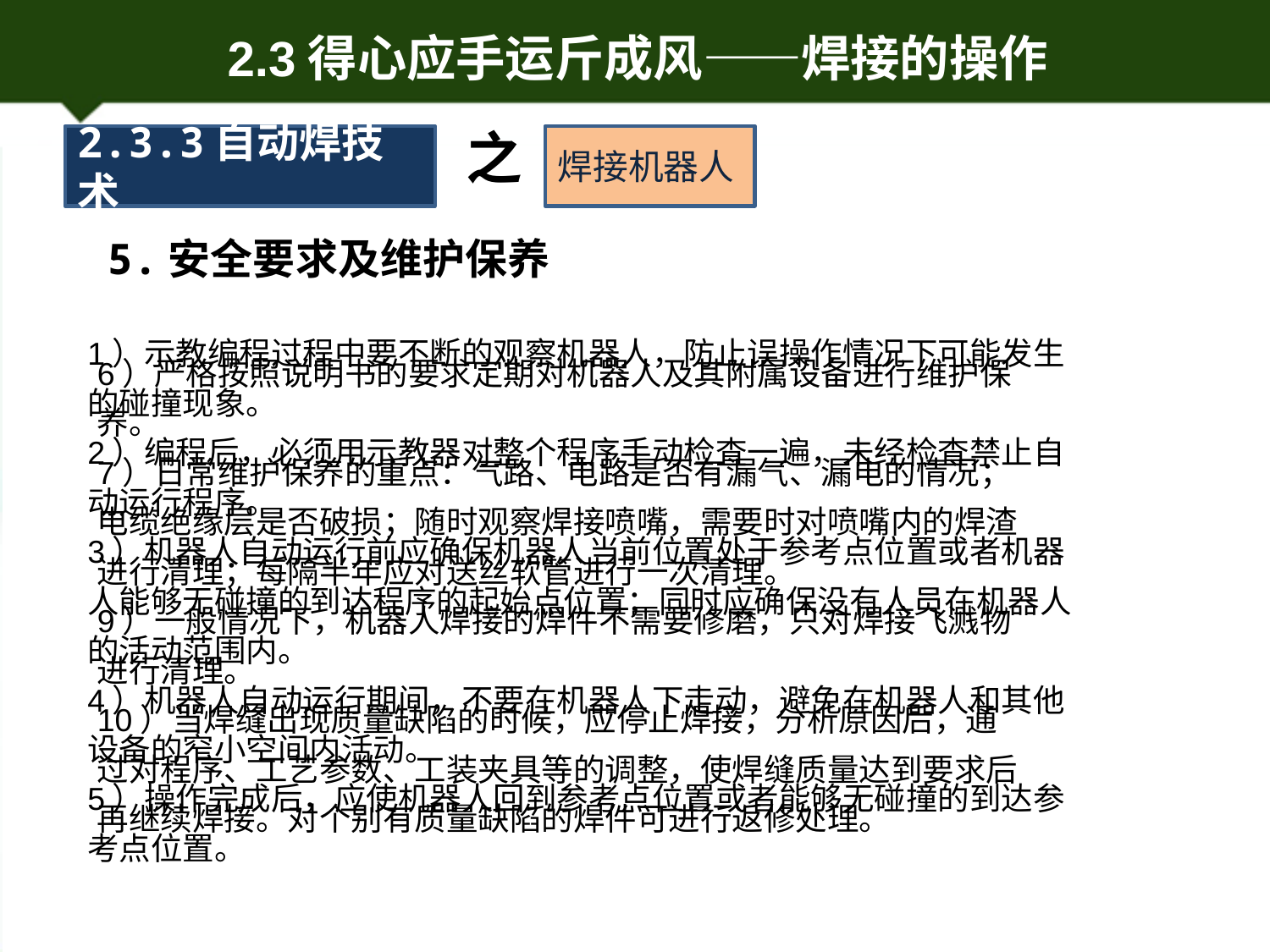

之
2.3.3自动焊技术
焊接机器人
5.安全要求及维护保养
1）示教编程过程中要不断的观察机器人，防止误操作情况下可能发生的碰撞现象。
2）编程后，必须用示教器对整个程序手动检査一遍，未经检査禁止自动运行程序。
3）机器人自动运行前应确保机器人当前位置处于参考点位置或者机器人能够无碰撞的到达程序的起始点位置；同时应确保没有人员在机器人的活动范围内。
4）机器人自动运行期间，不要在机器人下走动，避免在机器人和其他设备的窄小空间内活动。
5）操作完成后，应使机器人回到参考点位置或者能够无碰撞的到达参考点位置。
6）严格按照说明书的要求定期对机器人及其附属设备进行维护保养。
7）日常维护保养的重点：气路、电路是否有漏气、漏电的情况；电缆绝缘层是否破损；随时观察焊接喷嘴，需要时对喷嘴内的焊渣进行清理；每隔半年应对送丝软管进行一次清理。
9）一般情况下，机器人焊接的焊件不需要修磨，只对焊接飞溅物进行清理。
10）当焊缝出现质量缺陷的时候，应停止焊接，分析原因后，通过对程序、工艺参数、工装夹具等的调整，使焊缝质量达到要求后再继续焊接。对个别有质量缺陷的焊件可进行返修处理。